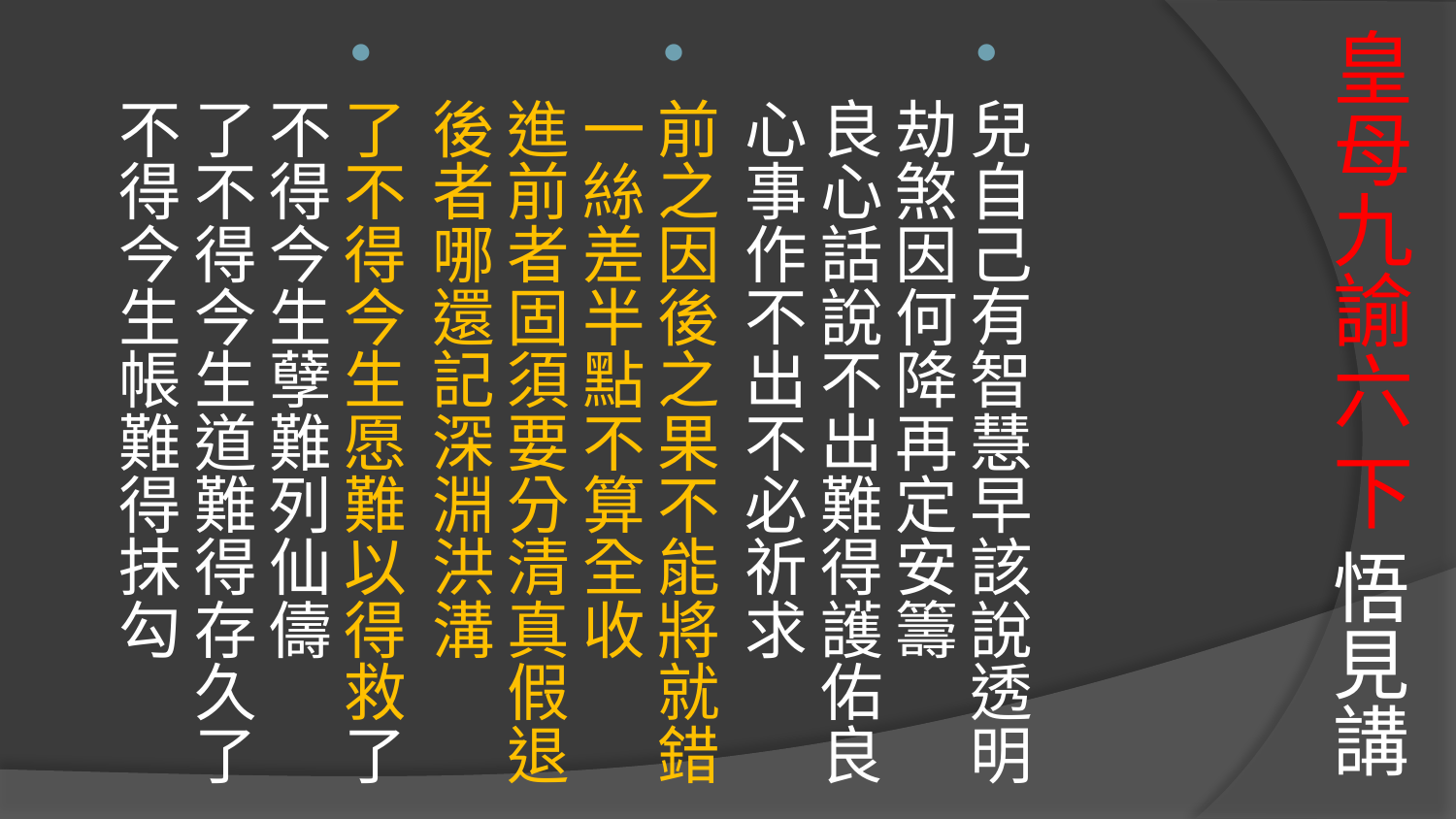

# 皇母九諭六 下 悟見講
兒自己有智慧早該說透明劫煞因何降再定安籌
良心話說不出難得護佑良心事作不出不必祈求
前之因後之果不能將就錯一絲差半點不算全收
進前者固須要分清真假退後者哪還記深淵洪溝
了不得今生愿難以得救了不得今生孽難列仙儔
了不得今生道難得存久了不得今生帳難得抹勾